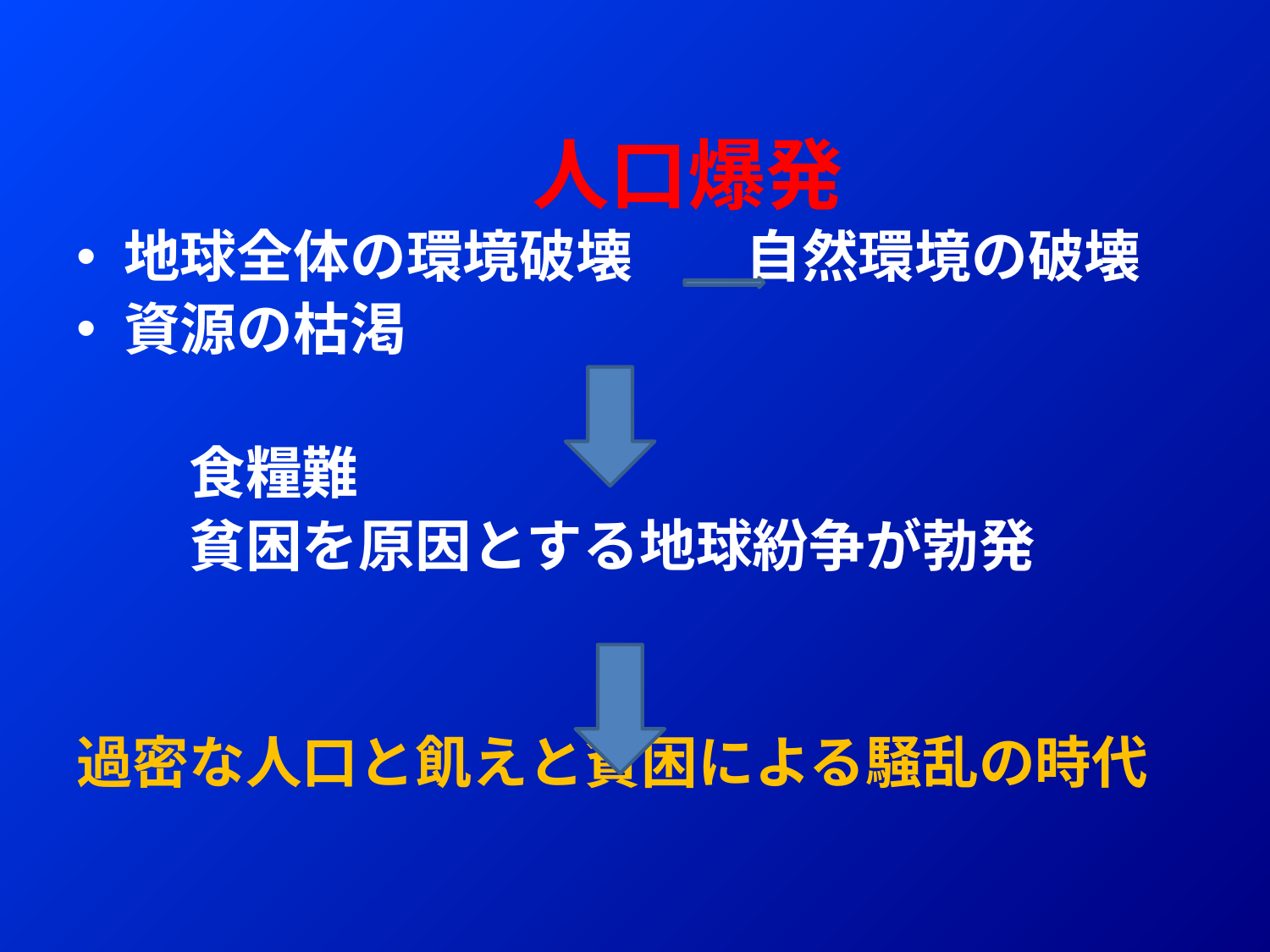

人口爆発
地球全体の環境破壊　　自然環境の破壊
資源の枯渇

　　食糧難
　　貧困を原因とする地球紛争が勃発

過密な人口と飢えと貧困による騒乱の時代